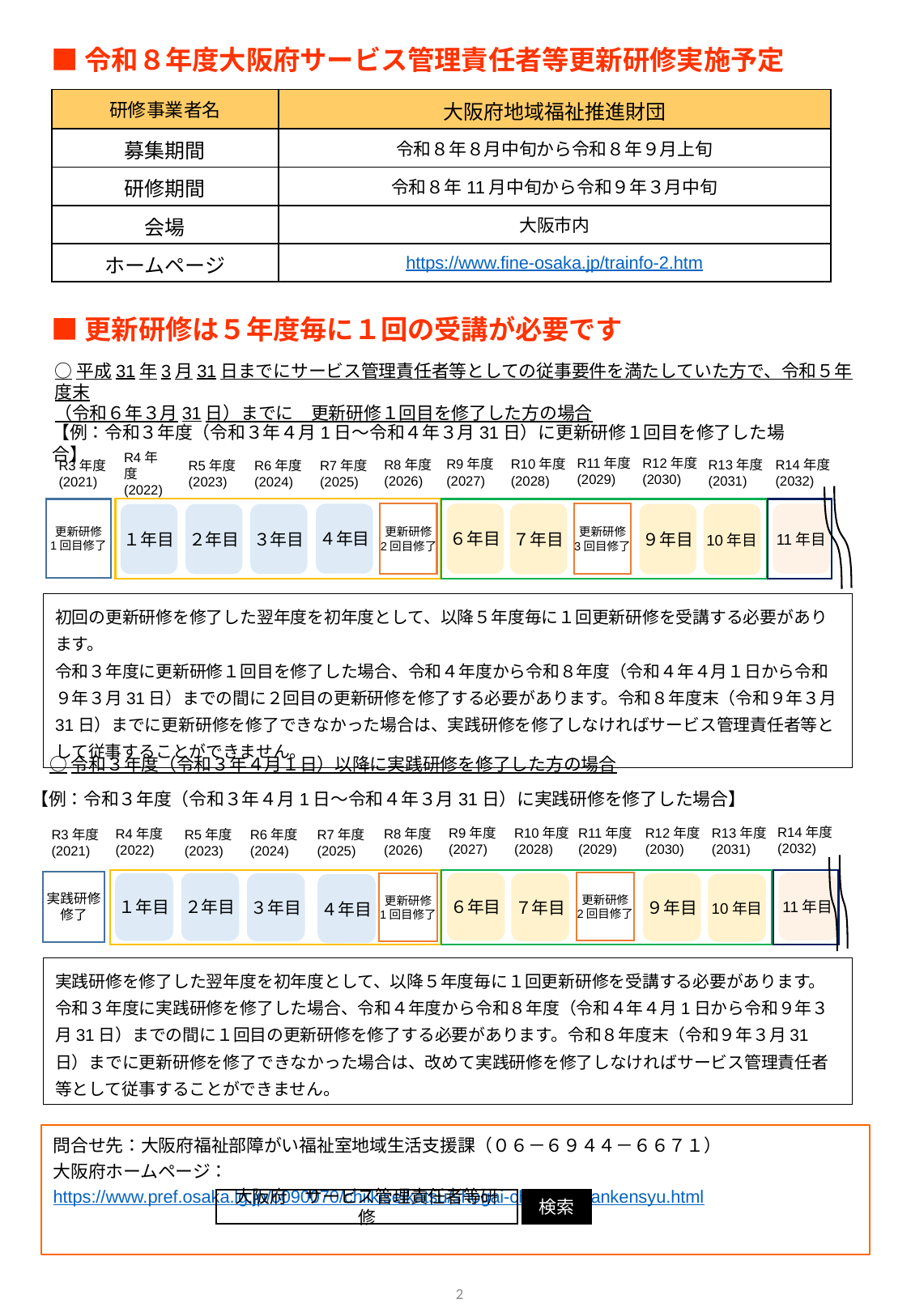

■令和８年度大阪府サービス管理責任者等更新研修実施予定
| 研修事業者名 | 大阪府地域福祉推進財団 |
| --- | --- |
| 募集期間 | 令和８年８月中旬から令和８年９月上旬 |
| 研修期間 | 令和８年11月中旬から令和９年３月中旬 |
| 会場 | 大阪市内 |
| ホームページ | https://www.fine-osaka.jp/trainfo-2.htm |
■更新研修は５年度毎に１回の受講が必要です
【例：令和３年度（令和３年４月1日～令和４年３月31日）に更新研修１回目を修了した場合】
R11年度
(2029)
R12年度
(2030)
R9年度
(2027)
R10年度
(2028)
R13年度
(2031)
R8年度
(2026)
R7年度
(2025)
R4年度
(2022)
R5年度
(2023)
R6年度
(2024)
R3年度
(2021)
更新研修
1回目修了

７年目
更新研修
3回目修了
６年目
更新研修
2回目修了
４年目
11年目
１年目
２年目
３年目
９年目
10年目
初回の更新研修を修了した翌年度を初年度として、以降５年度毎に１回更新研修を受講する必要があります。
令和３年度に更新研修１回目を修了した場合、令和４年度から令和８年度（令和４年４月１日から令和９年３月31日）までの間に２回目の更新研修を修了する必要があります。令和８年度末（令和９年３月31日）までに更新研修を修了できなかった場合は、実践研修を修了しなければサービス管理責任者等として従事することができません。
【例：令和３年度（令和３年４月1日～令和４年３月31日）に実践研修を修了した場合】
R14年度
(2032)
R9年度
(2027)
R10年度
(2028)
R11年度
(2029)
R12年度
(2030)
R13年度
(2031)
R4年度
(2022)
R8年度
(2026)
R3年度
(2021)
R5年度
(2023)
R6年度
(2024)
R7年度
(2025)

実践研修
修了
11年目
更新研修
2回目修了
６年目
１年目
２年目
７年目
９年目
更新研修
1回目修了
３年目
10年目
４年目
実践研修を修了した翌年度を初年度として、以降５年度毎に１回更新研修を受講する必要があります。
令和３年度に実践研修を修了した場合、令和４年度から令和８年度（令和４年４月1日から令和９年３月31日）までの間に１回目の更新研修を修了する必要があります。令和８年度末（令和９年３月31日）までに更新研修を修了できなかった場合は、改めて実践研修を修了しなければサービス管理責任者等として従事することができません。
R14年度
(2032)
○平成31年3月31日までにサービス管理責任者等としての従事要件を満たしていた方で、令和５年度末
（令和６年３月31日）までに　更新研修１回目を修了した方の場合
○令和３年度（令和３年４月１日）以降に実践研修を修了した方の場合
問合せ先：大阪府福祉部障がい福祉室地域生活支援課（０６－６９４４－６６７１）
大阪府ホームページ：https://www.pref.osaka.lg.jp/o090070/chiikiseikatsu/shogai-chiki/sabikankensyu.html

大阪府　サービス管理責任者等研修
検索
2